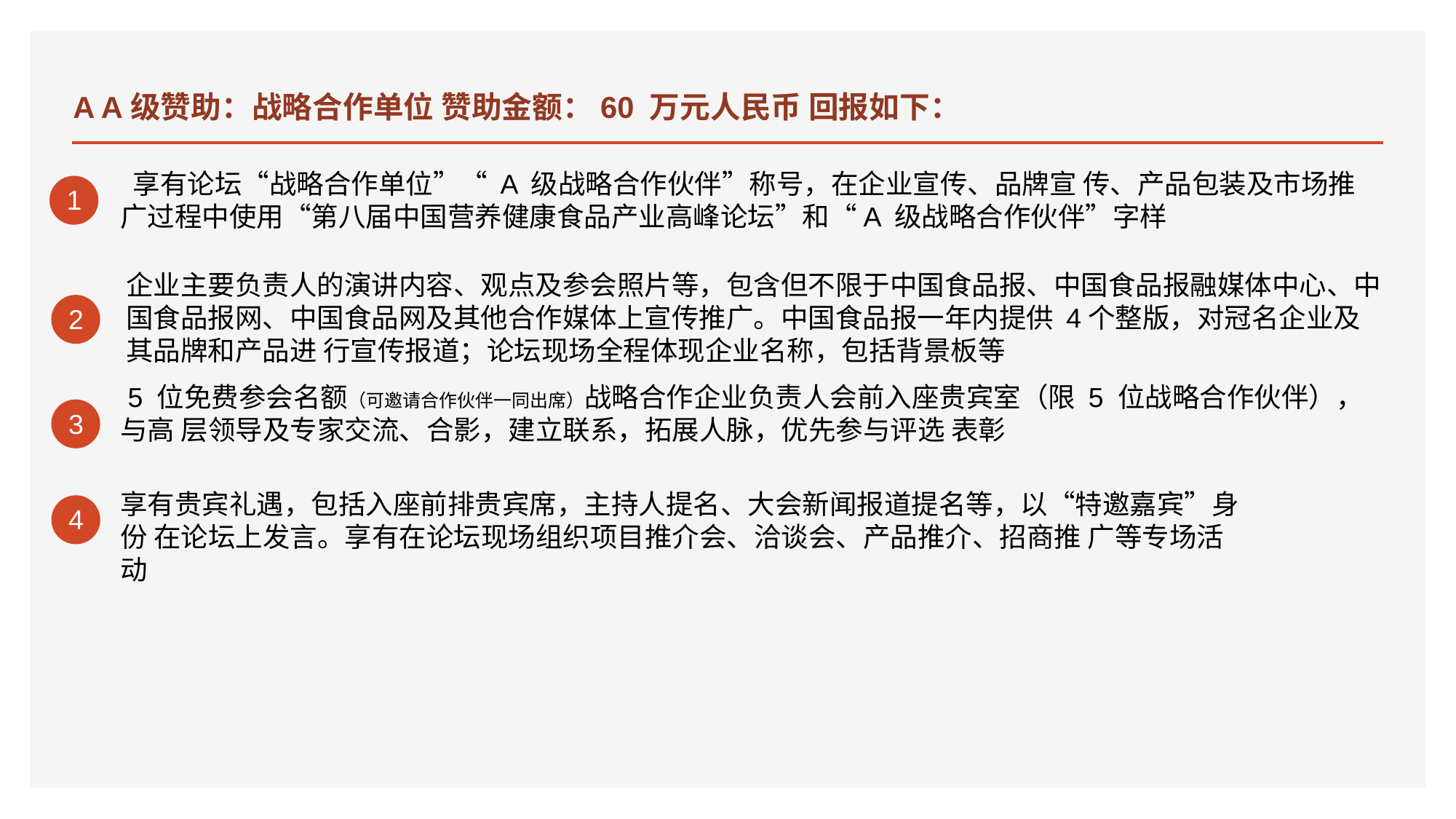

# A A级赞助：战略合作单位 赞助金额：60 万元人民币 回报如下：
 享有论坛“战略合作单位”“ A 级战略合作伙伴”称号，在企业宣传、品牌宣 传、产品包装及市场推广过程中使用“第八届中国营养健康食品产业高峰论坛”和“A 级战略合作伙伴”字样

1
企业主要负责人的演讲内容、观点及参会照片等，包含但不限于中国食品报、中国食品报融媒体中心、中国食品报网、中国食品网及其他合作媒体上宣传推广。中国食品报一年内提供 4个整版，对冠名企业及其品牌和产品进 行宣传报道；论坛现场全程体现企业名称，包括背景板等

2
 5 位免费参会名额（可邀请合作伙伴一同出席）战略合作企业负责人会前入座贵宾室（限 5 位战略合作伙伴），与高 层领导及专家交流、合影，建立联系，拓展人脉，优先参与评选 表彰

3
享有贵宾礼遇，包括入座前排贵宾席，主持人提名、大会新闻报道提名等，以“特邀嘉宾”身份 在论坛上发言。享有在论坛现场组织项目推介会、洽谈会、产品推介、招商推 广等专场活动

4